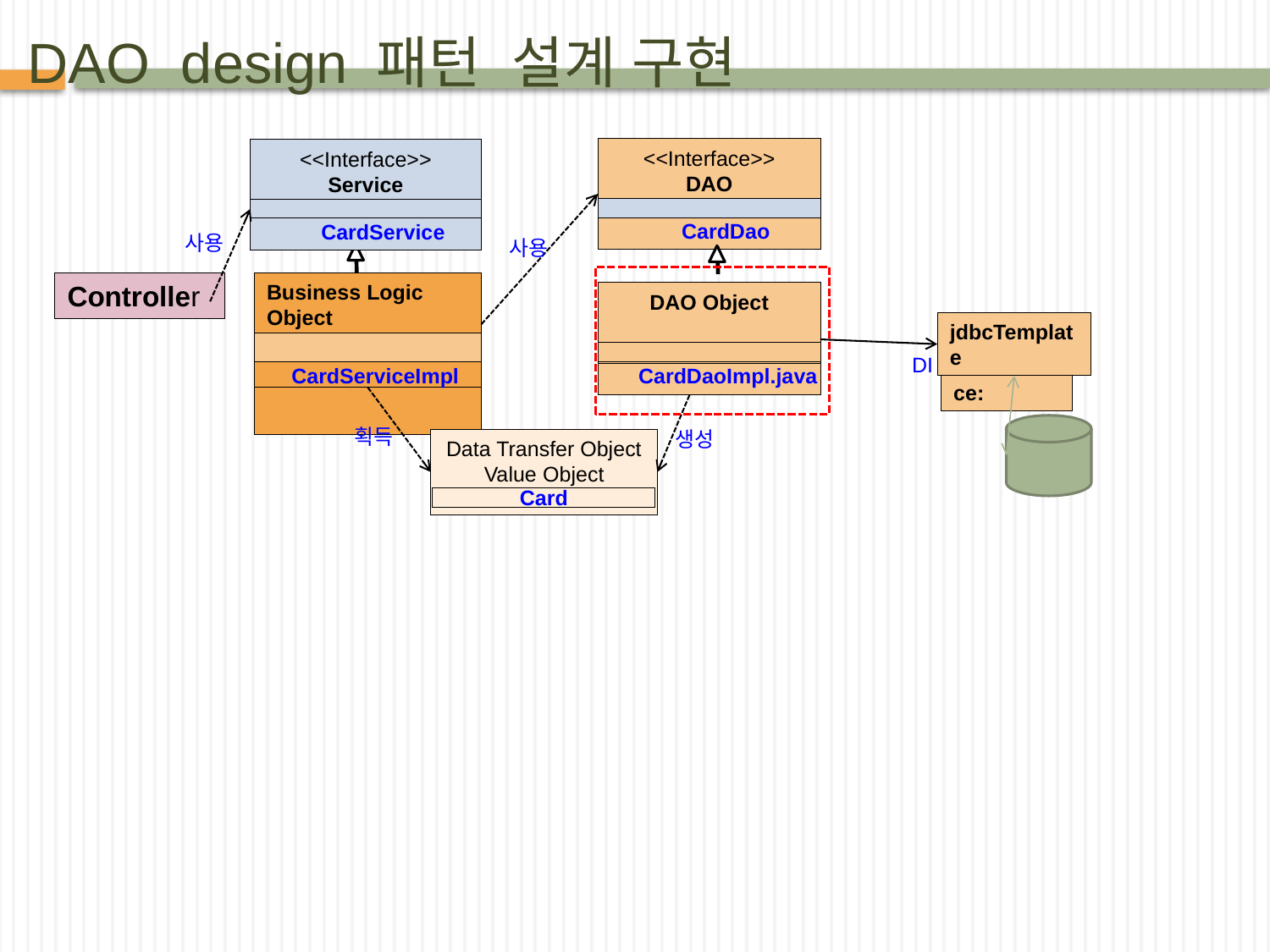

# DAO  design 패턴  설계 구현
<<Interface>>
DAO

<<Interface>>
Service

사용
사용

Controller
Business Logic Object
Service Logic Object

DAO Object

jdbcTemplate
DI
DataSource:

획득
생성
Data Transfer Object
Value Object

CardDao
CardService

CardServiceImpl
CardDaoImpl.java
Card